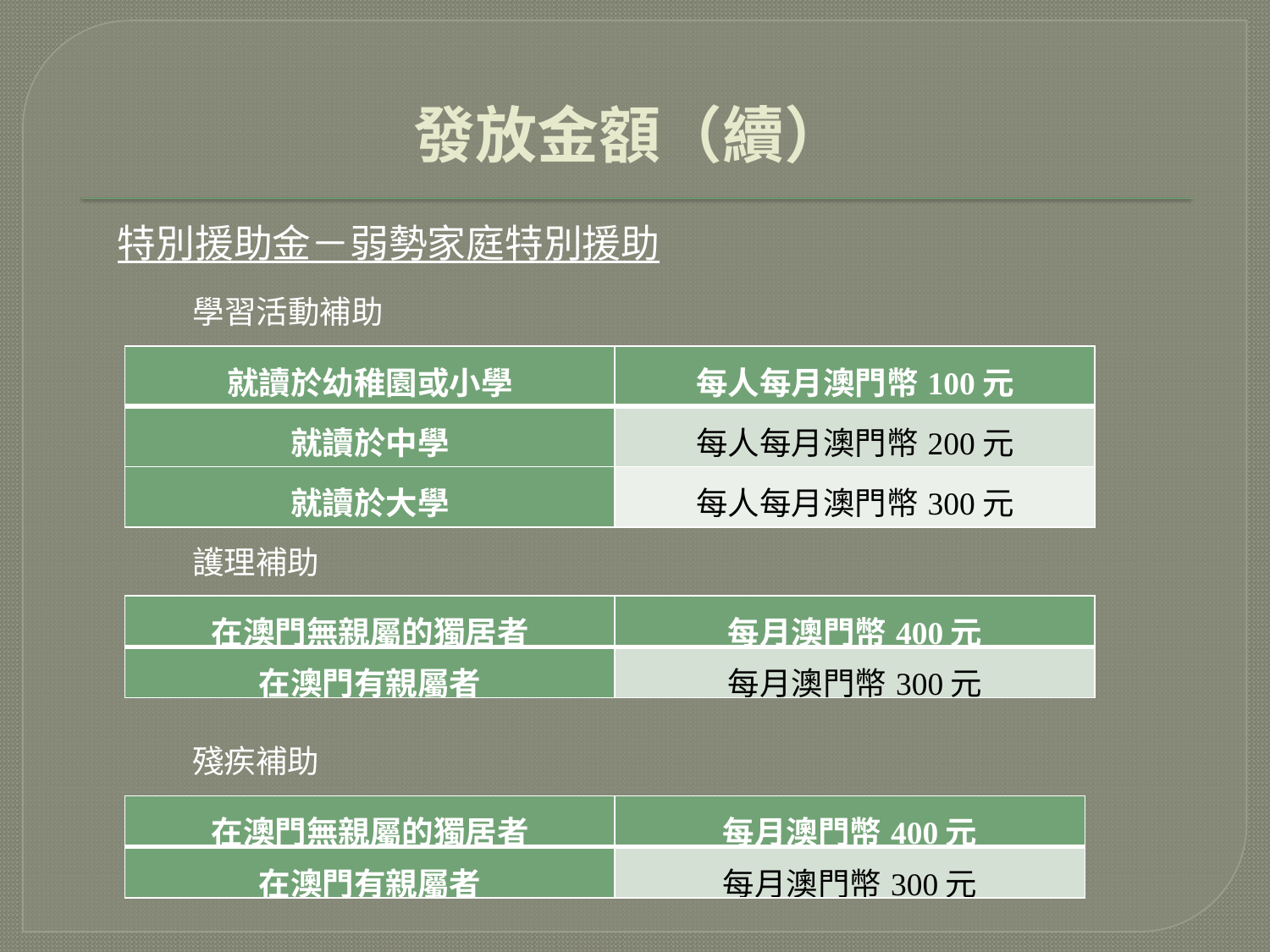

# 發放金額（續）
特別援助金－弱勢家庭特別援助
學習活動補助
| 就讀於幼稚園或小學 | 每人每月澳門幣100元 |
| --- | --- |
| 就讀於中學 | 每人每月澳門幣200元 |
| 就讀於大學 | 每人每月澳門幣300元 |
護理補助
| 在澳門無親屬的獨居者 | 每月澳門幣400元 |
| --- | --- |
| 在澳門有親屬者 | 每月澳門幣300元 |
殘疾補助
| 在澳門無親屬的獨居者 | 每月澳門幣400元 |
| --- | --- |
| 在澳門有親屬者 | 每月澳門幣300元 |